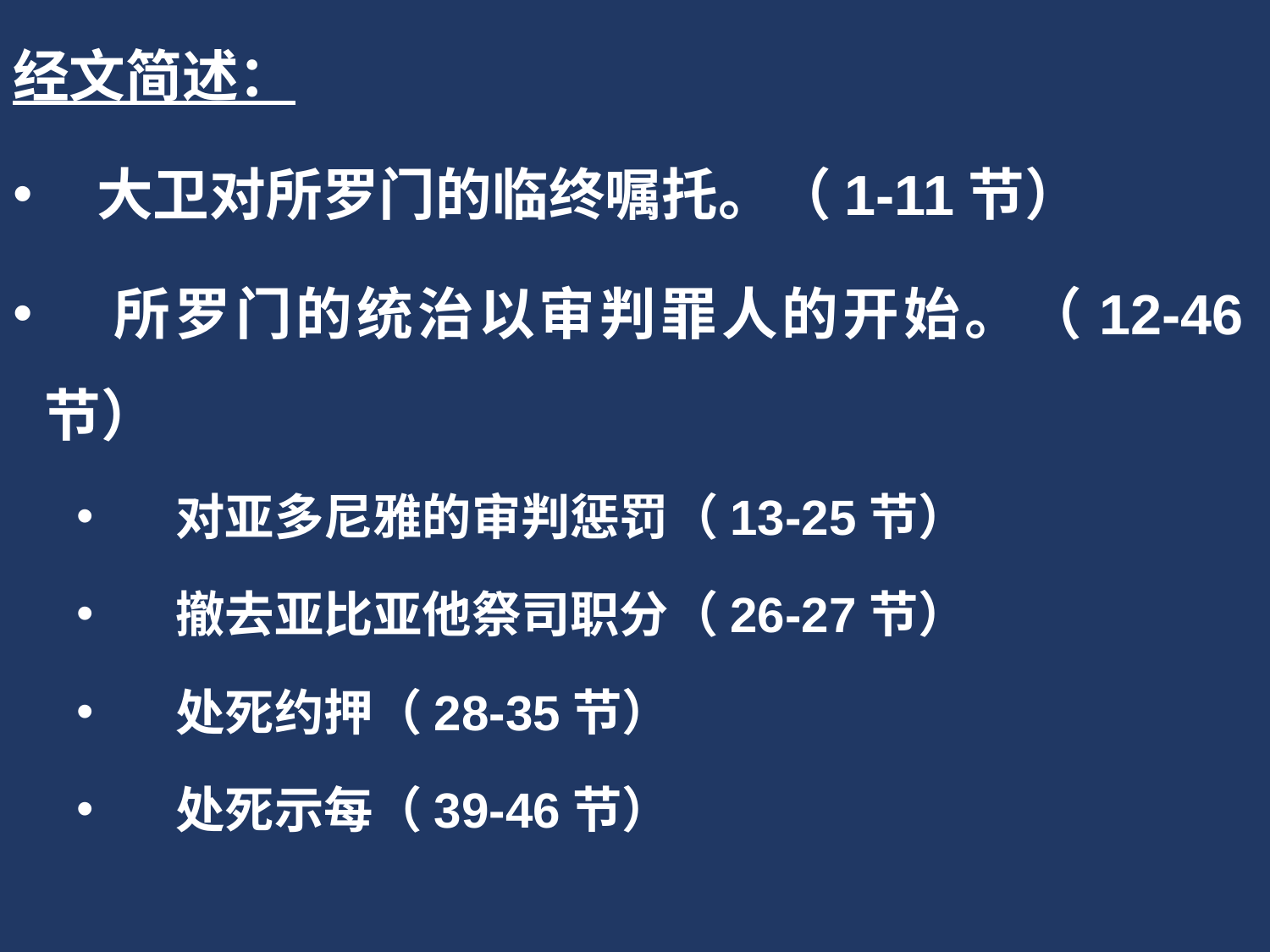

经文简述：
   大卫对所罗门的临终嘱托。（1-11节）
   所罗门的统治以审判罪人的开始。（12-46节）
     对亚多尼雅的审判惩罚（13-25节）
     撤去亚比亚他祭司职分（26-27节）
     处死约押（28-35节）
     处死示每（39-46节）